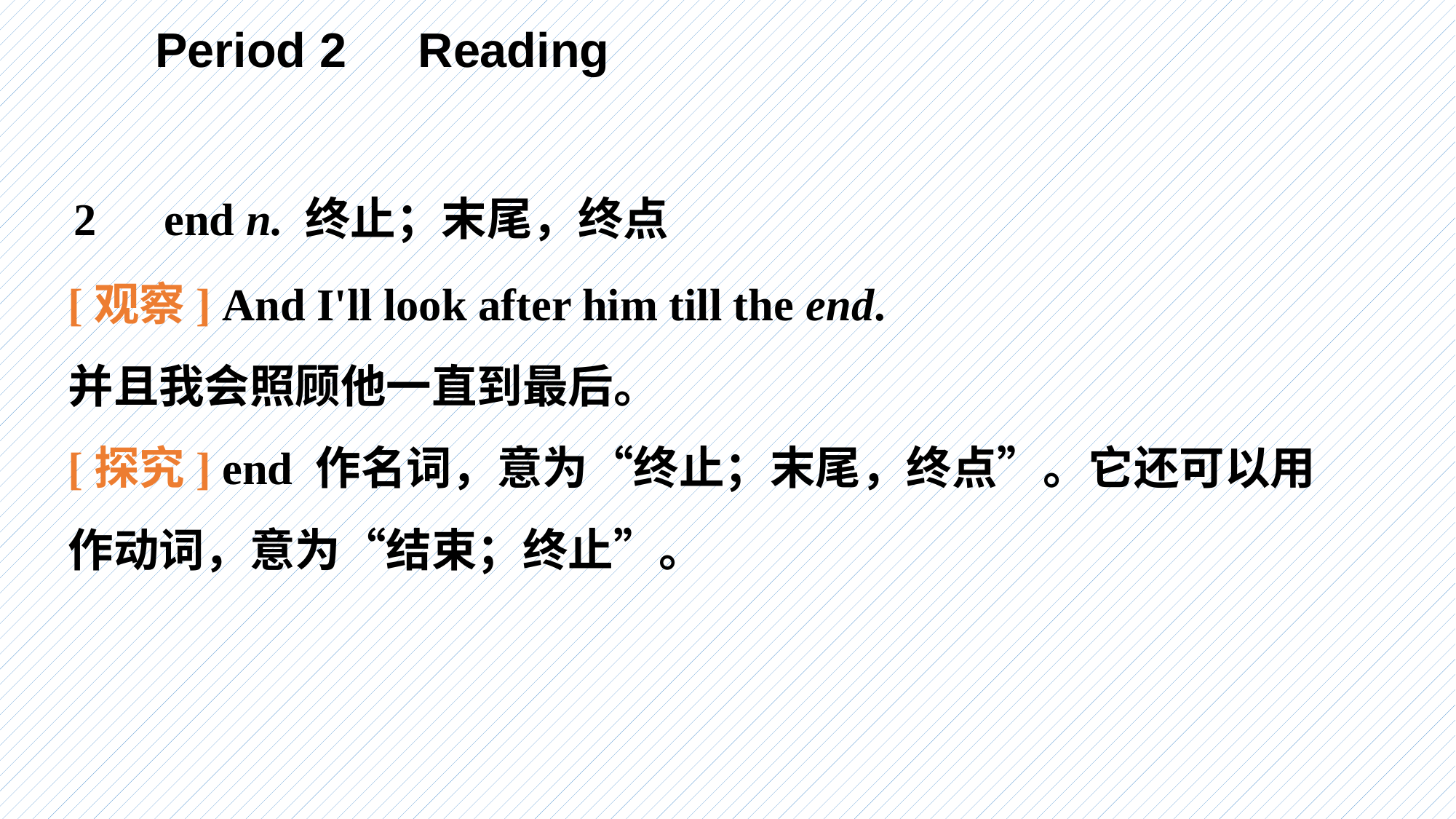

Period 2　Reading
2　end n. 终止；末尾，终点
[观察] And I'll look after him till the end.
并且我会照顾他一直到最后。
[探究] end 作名词，意为“终止；末尾，终点”。它还可以用作动词，意为“结束；终止”。